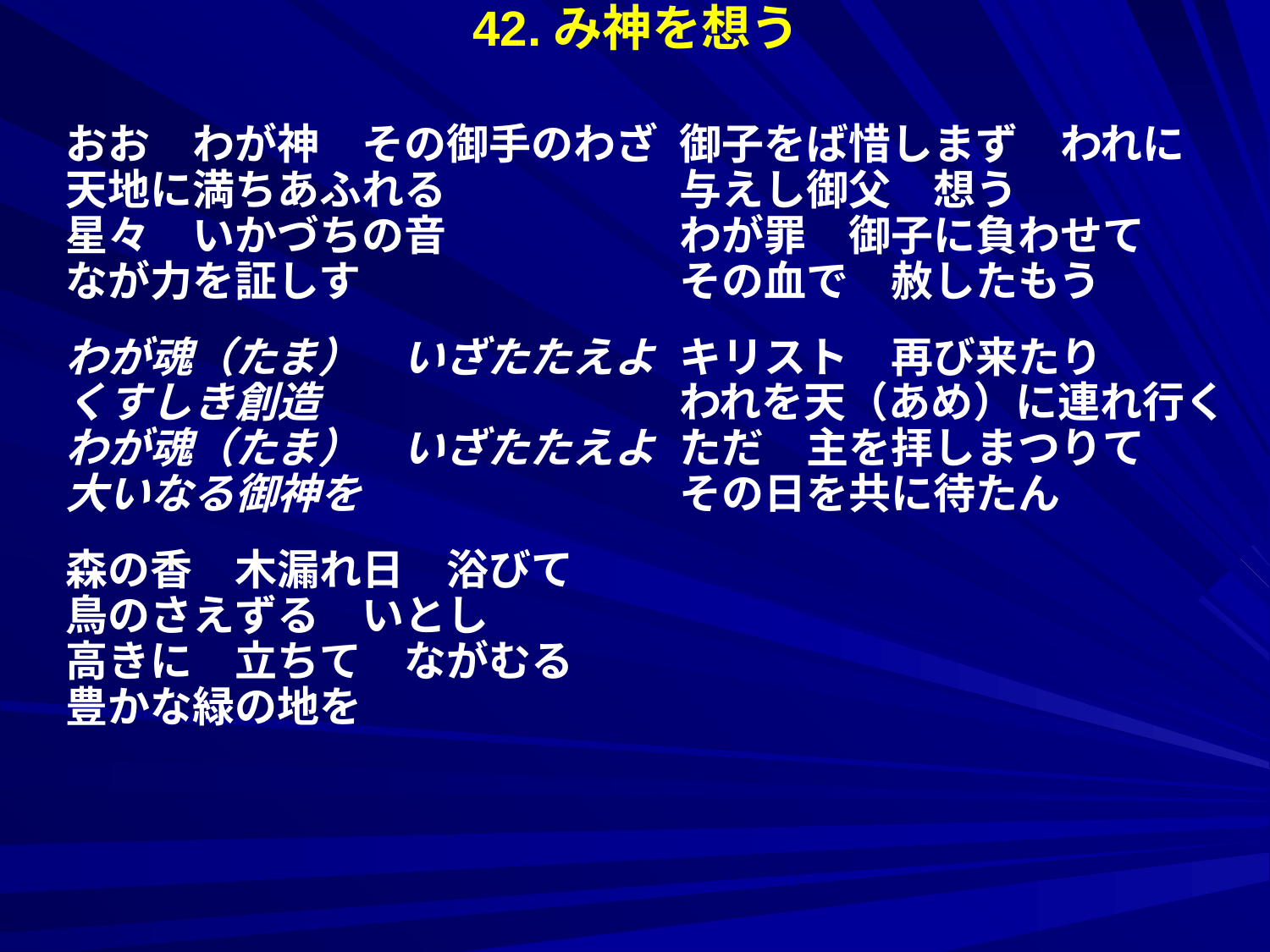

42.み神を想う
おお　わが神　その御手のわざ
天地に満ちあふれる
星々　いかづちの音
なが力を証しす

わが魂（たま）　いざたたえよ
くすしき創造
わが魂（たま）　いざたたえよ
大いなる御神を

森の香　木漏れ日　浴びて
鳥のさえずる　いとし
高きに　立ちて　ながむる
豊かな緑の地を

御子をば惜しまず　われに
与えし御父　想う
わが罪　御子に負わせて
その血で　赦したもう

キリスト　再び来たり
われを天（あめ）に連れ行く
ただ　主を拝しまつりて
その日を共に待たん